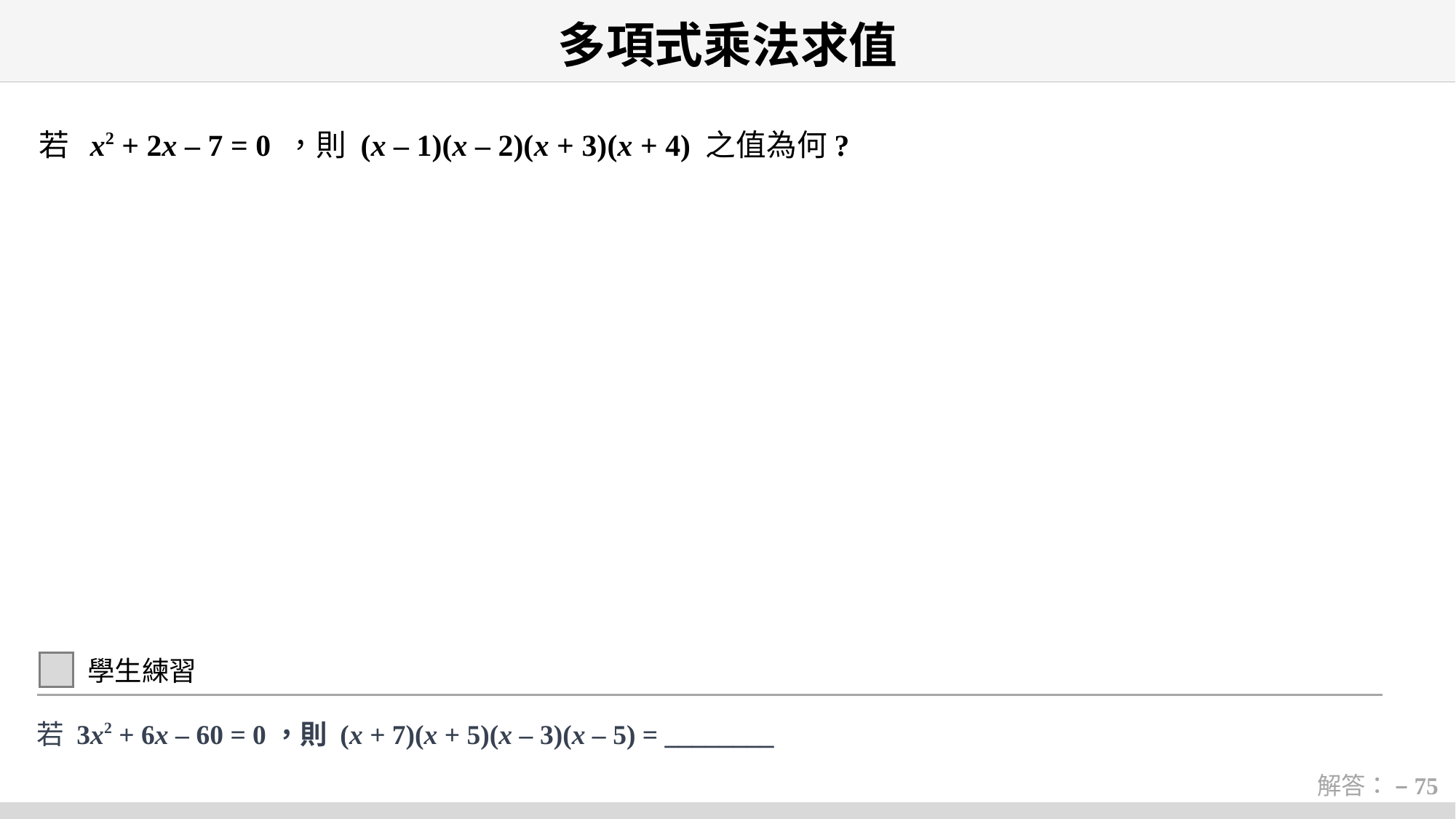

# 多項式乘法求值
若  x2 + 2x – 7 = 0 ，則 (x – 1)(x – 2)(x + 3)(x + 4) 之值為何?
學生練習

若 3x2 + 6x – 60 = 0，則 (x + 7)(x + 5)(x – 3)(x – 5) = ________
解答： –75